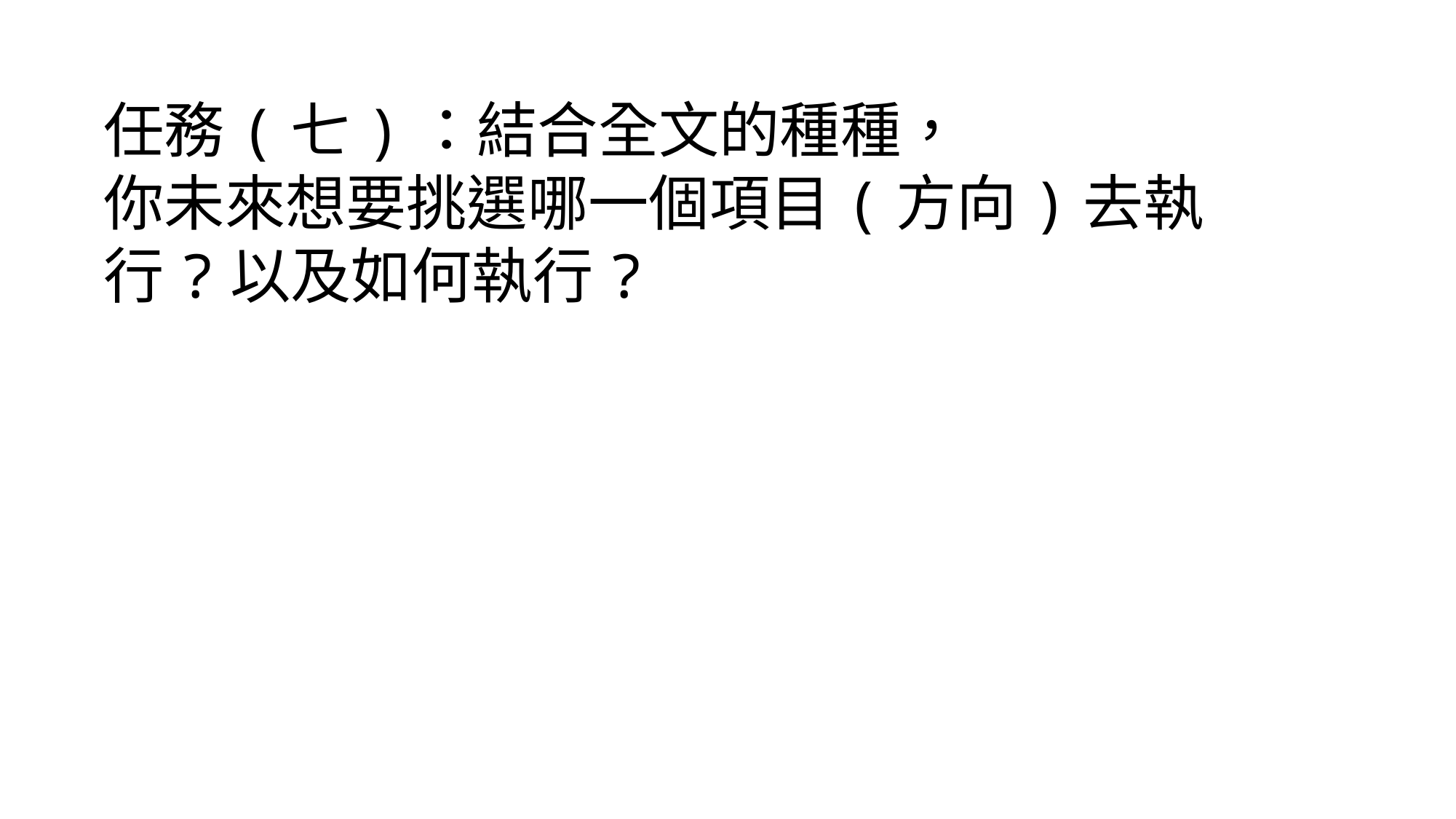

任務(七)：結合全文的種種，
你未來想要挑選哪一個項目(方向)去執行?以及如何執行?